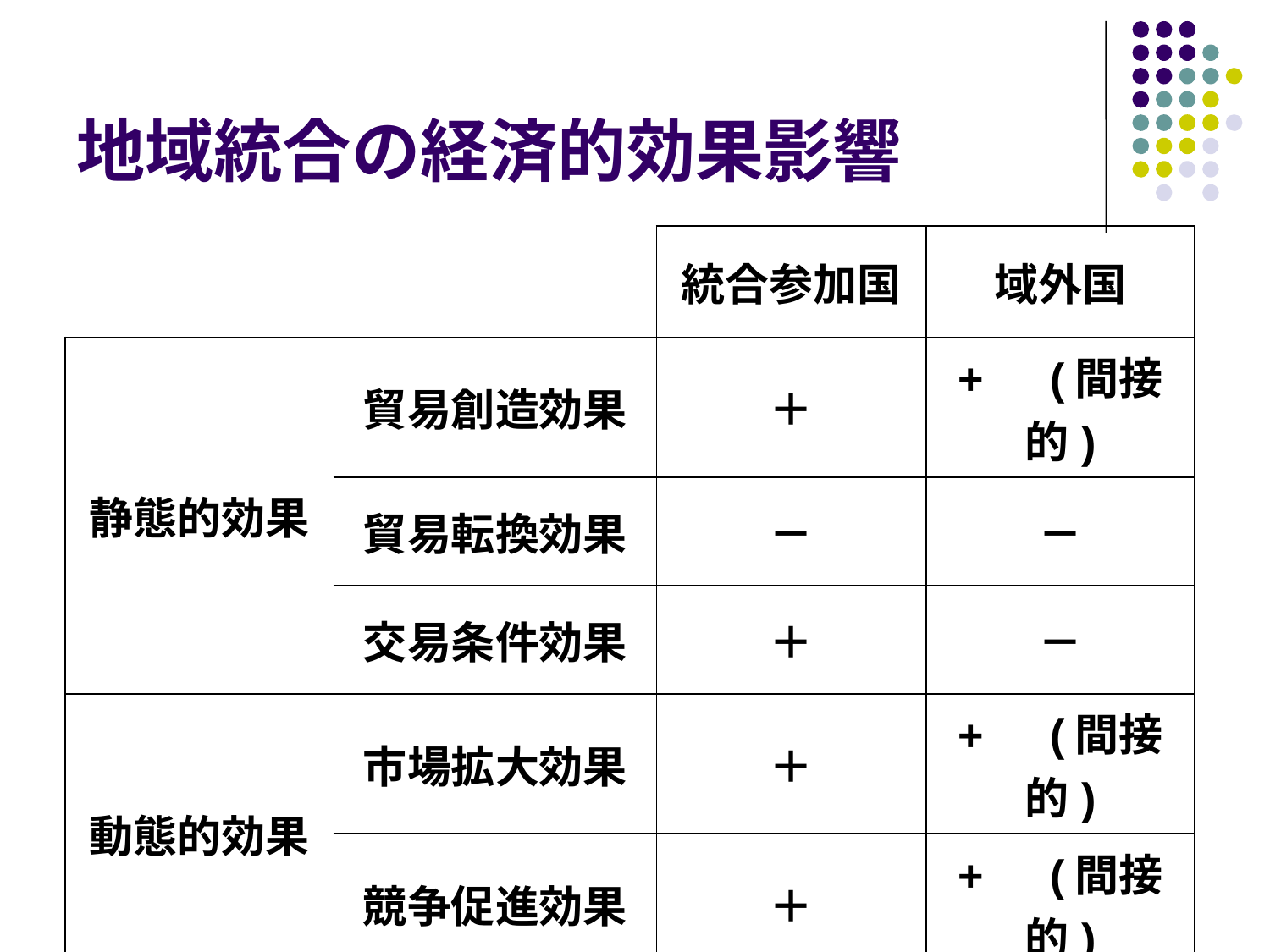

# 地域統合の経済的効果影響
|  |  | 統合参加国 | 域外国 |
| --- | --- | --- | --- |
| 静態的効果 | 貿易創造効果 | ＋ | +　(間接的) |
|  | 貿易転換効果 | － | － |
|  | 交易条件効果 | ＋ | － |
| 動態的効果 | 市場拡大効果 | ＋ | +　(間接的) |
|  | 競争促進効果 | ＋ | +　(間接的) |